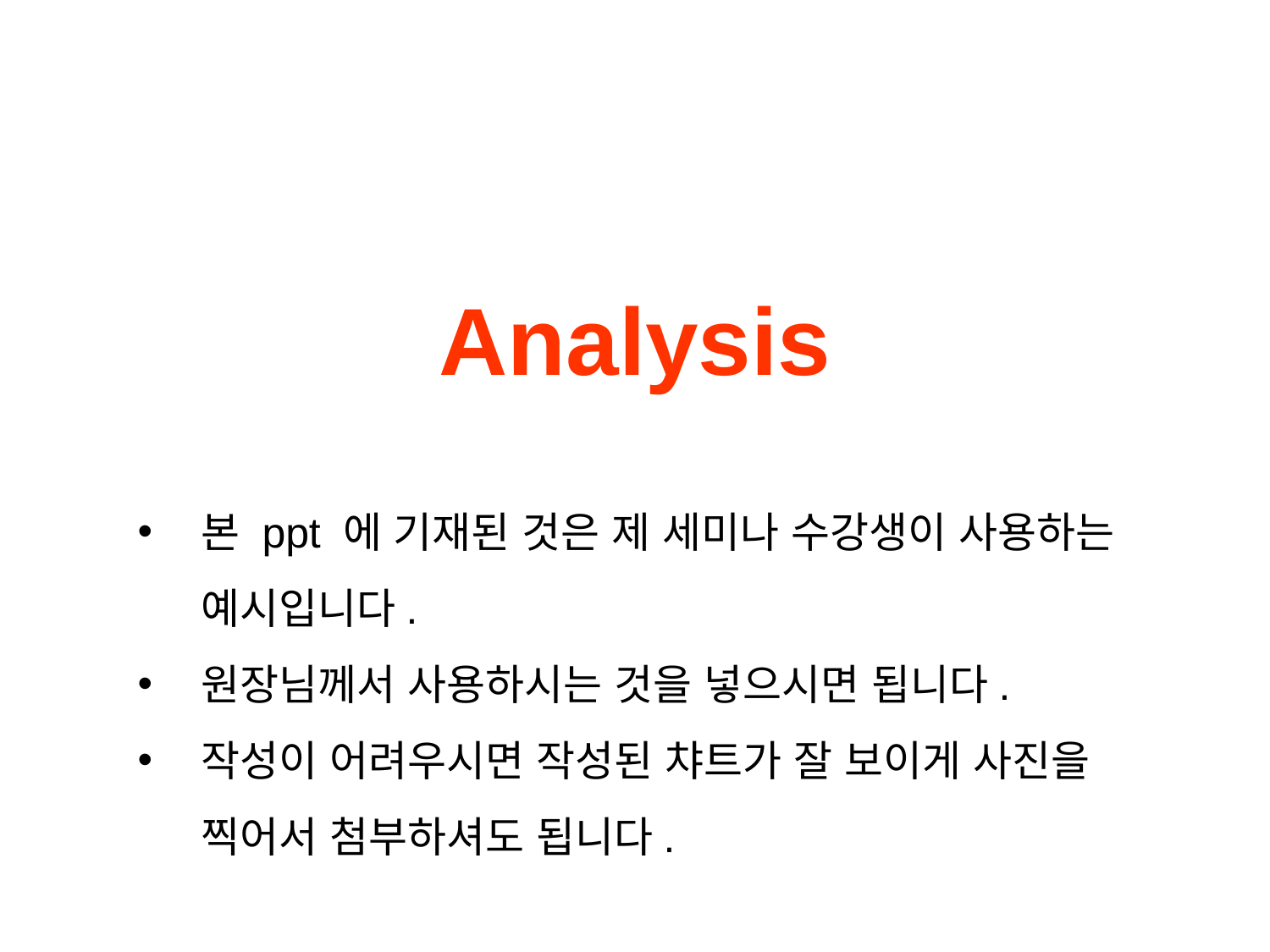

# Analysis
본 ppt 에 기재된 것은 제 세미나 수강생이 사용하는 예시입니다.
원장님께서 사용하시는 것을 넣으시면 됩니다.
작성이 어려우시면 작성된 챠트가 잘 보이게 사진을 찍어서 첨부하셔도 됩니다.